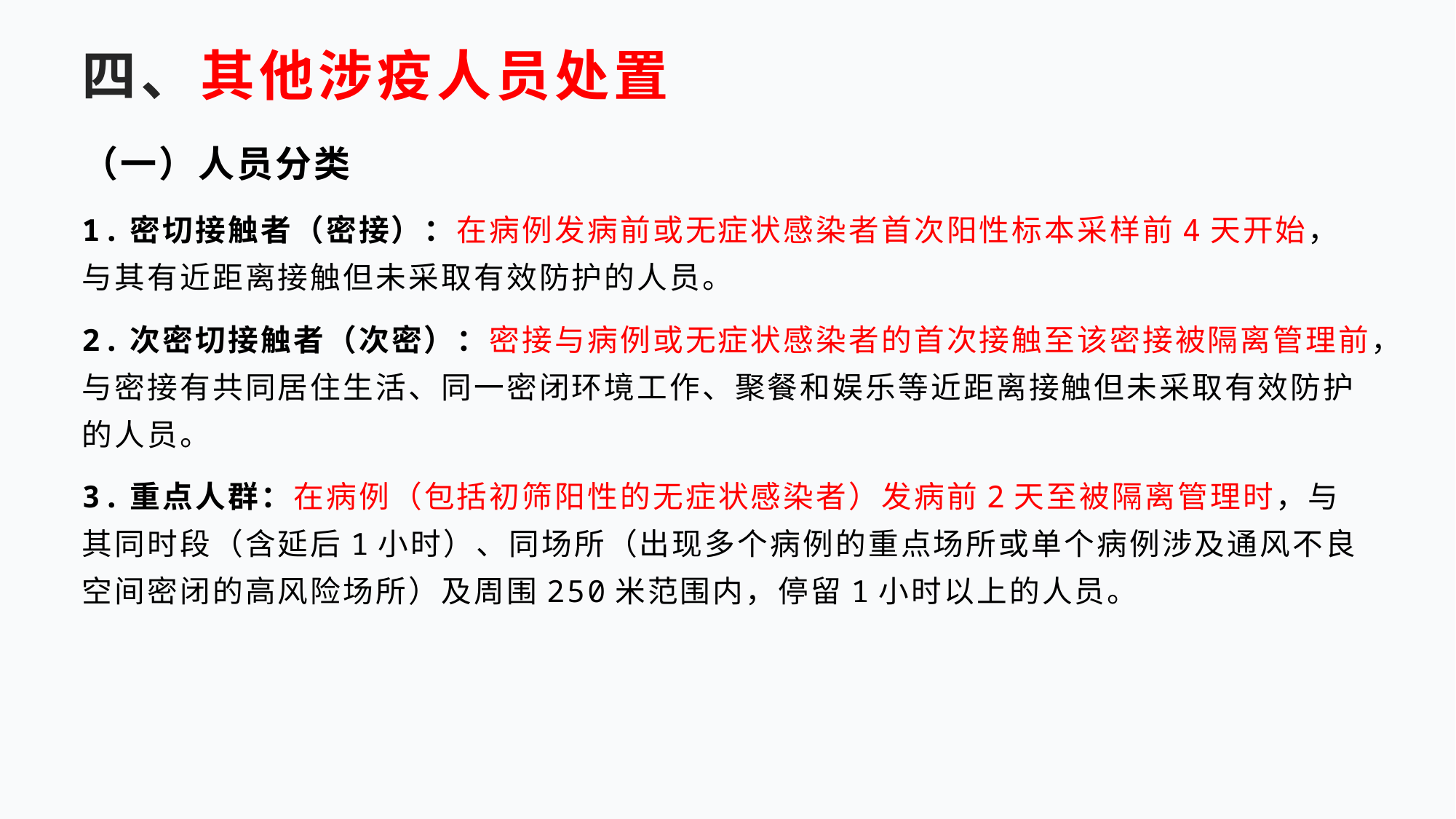

# 四、其他涉疫人员处置
（一）人员分类
1.密切接触者（密接）：在病例发病前或无症状感染者首次阳性标本采样前4天开始，与其有近距离接触但未采取有效防护的人员。
2.次密切接触者（次密）：密接与病例或无症状感染者的首次接触至该密接被隔离管理前，与密接有共同居住生活、同一密闭环境工作、聚餐和娱乐等近距离接触但未采取有效防护的人员。
3.重点人群：在病例（包括初筛阳性的无症状感染者）发病前2天至被隔离管理时，与其同时段（含延后1小时）、同场所（出现多个病例的重点场所或单个病例涉及通风不良空间密闭的高风险场所）及周围250米范围内，停留1小时以上的人员。